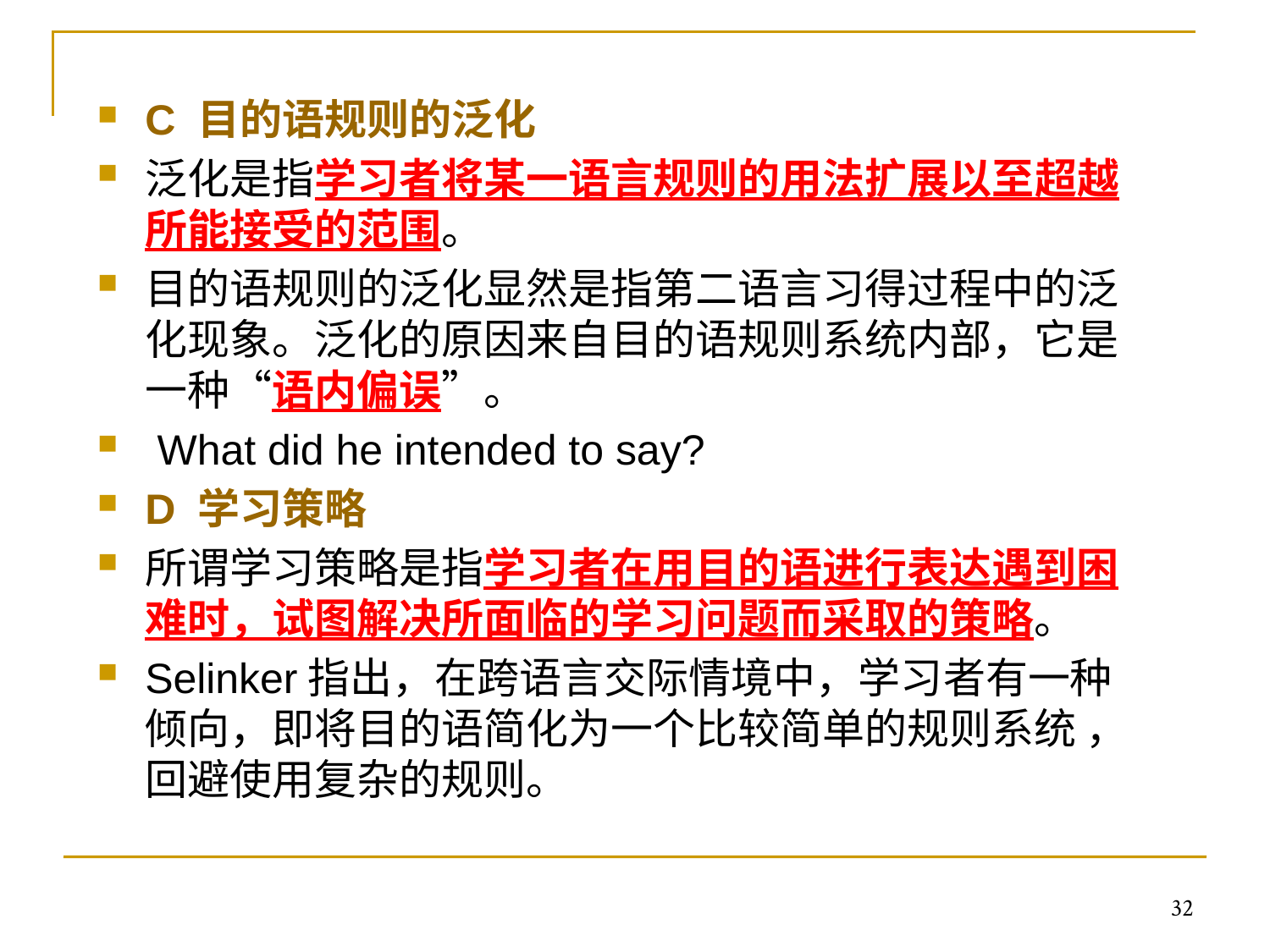

C 目的语规则的泛化
泛化是指学习者将某一语言规则的用法扩展以至超越所能接受的范围。
目的语规则的泛化显然是指第二语言习得过程中的泛化现象。泛化的原因来自目的语规则系统内部，它是一种“语内偏误”。
 What did he intended to say?
D 学习策略
所谓学习策略是指学习者在用目的语进行表达遇到困难时，试图解决所面临的学习问题而采取的策略。
Selinker指出，在跨语言交际情境中，学习者有一种倾向，即将目的语简化为一个比较简单的规则系统 ，回避使用复杂的规则。

32